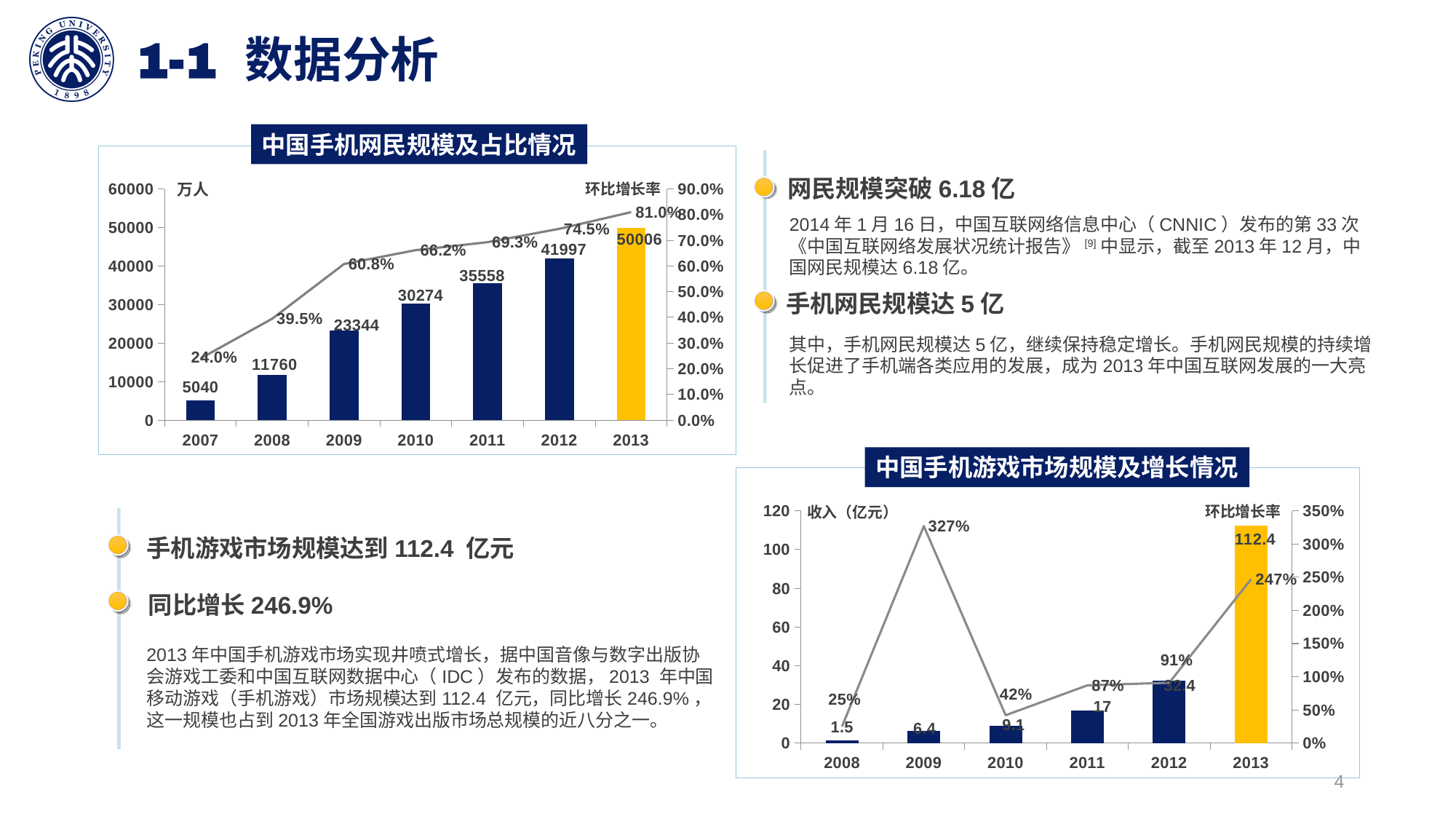

# 1-1 数据分析
中国手机网民规模及占比情况

### Chart

| Category | 手机网民规模 | 手机网民占整体网民比例 |
|---|---|---|
| 2007 | 5040.0 | 0.24 |
| 2008 | 11760.0 | 0.395 |
| 2009 | 23344.0 | 0.608 |
| 2010 | 30274.0 | 0.662 |
| 2011 | 35558.0 | 0.693 |
| 2012 | 41997.0 | 0.745 |
| 2013 | 50006.0 | 0.81 |
万人
环比增长率

网民规模突破6.18亿

2014年1月16日，中国互联网络信息中心（CNNIC）发布的第33次《中国互联网络发展状况统计报告》[9]中显示，截至2013年12月，中国网民规模达6.18亿。
手机网民规模达5亿

其中，手机网民规模达5亿，继续保持稳定增长。手机网民规模的持续增长促进了手机端各类应用的发展，成为2013年中国互联网发展的一大亮点。
中国手机游戏市场规模及增长情况

### Chart

| Category | 收入（亿元） | 环比增长率 |
|---|---|---|
| 2008 | 1.5 | 0.25 |
| 2009 | 6.4 | 3.27 |
| 2010 | 9.1 | 0.42 |
| 2011 | 17.0 | 0.87 |
| 2012 | 32.4 | 0.91 |
| 2013 | 112.4 | 2.47 |
环比增长率
收入（亿元）

手机游戏市场规模达到112.4 亿元

同比增长246.9%

2013年中国手机游戏市场实现井喷式增长，据中国音像与数字出版协会游戏工委和中国互联网数据中心（IDC）发布的数据，2013 年中国移动游戏（手机游戏）市场规模达到112.4 亿元，同比增长246.9%，这一规模也占到2013年全国游戏出版市场总规模的近八分之一。
4